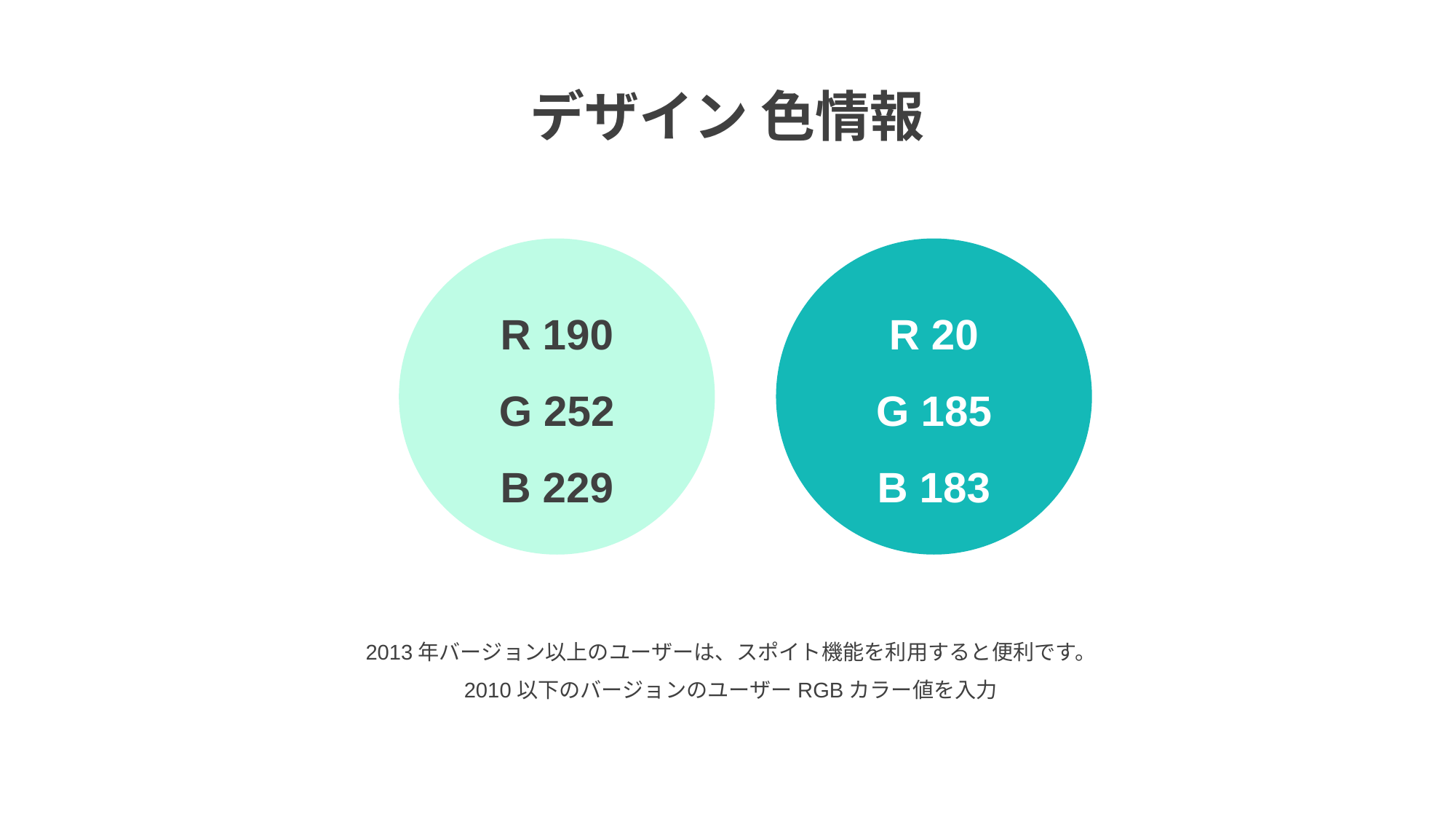

デザイン 色情報
R 190
G 252
B 229
R 20
G 185
B 183
2013年バージョン以上のユーザーは、スポイト機能を利用すると便利です。
2010以下のバージョンのユーザーRGBカラー値を入力